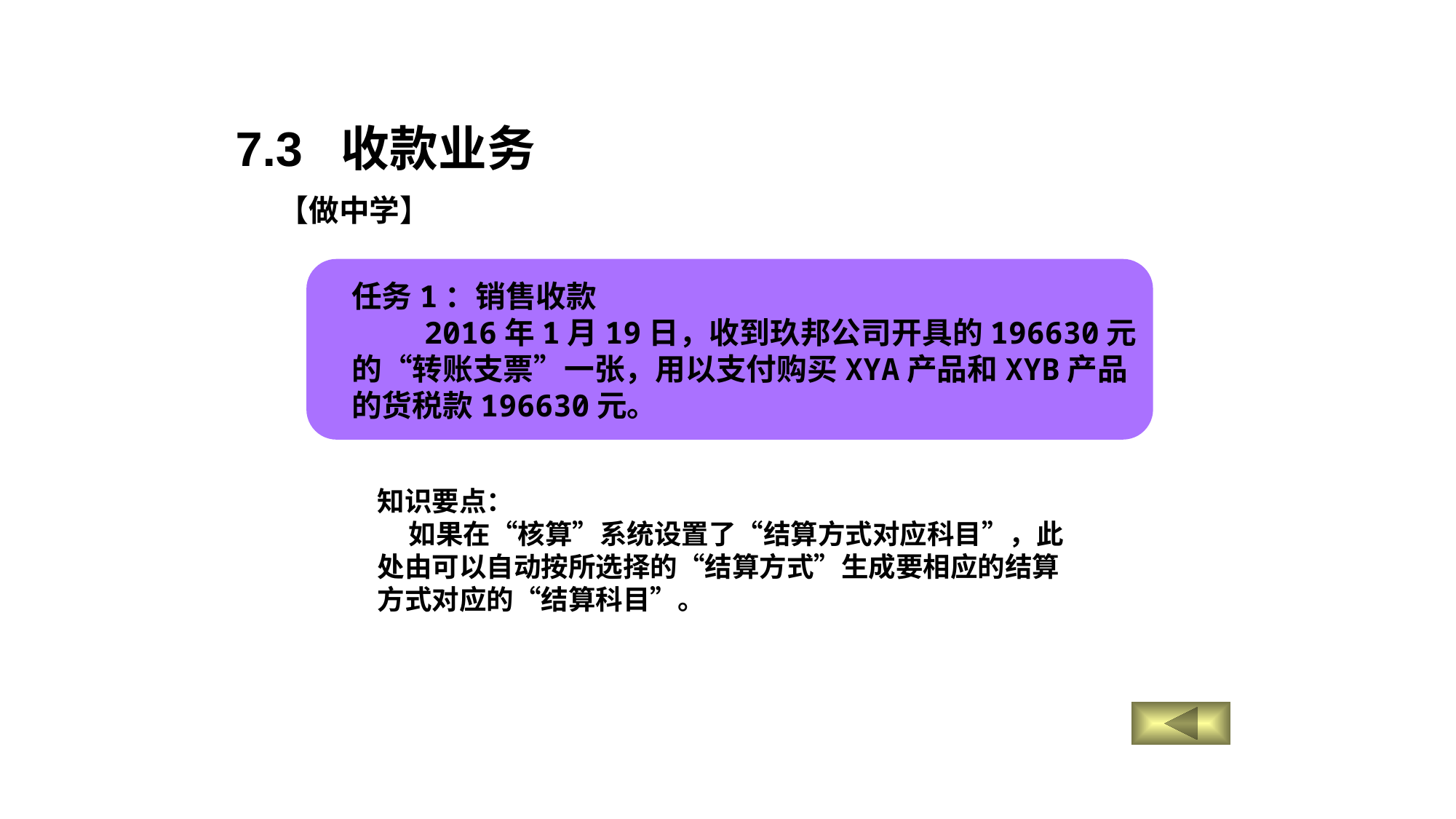

7.3  收款业务
【做中学】

任务1：销售收款
    2016年1月19日，收到玖邦公司开具的196630元的“转账支票”一张，用以支付购买XYA产品和XYB产品的货税款196630元。
知识要点：
    如果在“核算”系统设置了“结算方式对应科目”，此处由可以自动按所选择的“结算方式”生成要相应的结算方式对应的“结算科目”。